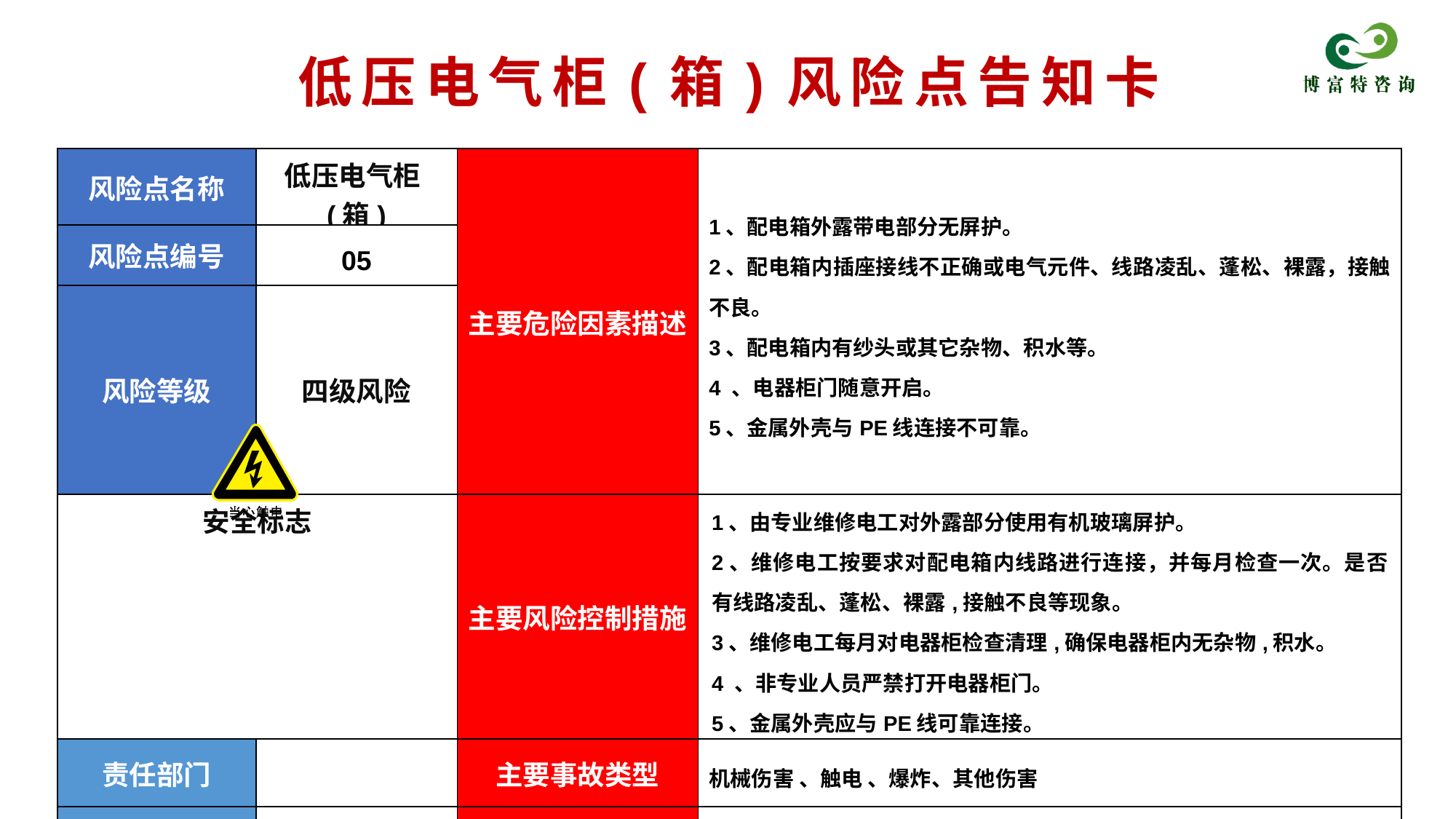

低压电气柜(箱)风险点告知卡
| 风险点名称 | 低压电气柜(箱) | 主要危险因素描述 | 1、配电箱外露带电部分无屏护。 2、配电箱内插座接线不正确或电气元件、线路凌乱、蓬松、裸露，接触不良。 3、配电箱内有纱头或其它杂物、积水等。 4 、电器柜门随意开启。 5、金属外壳与PE线连接不可靠。 |
| --- | --- | --- | --- |
| 风险点编号 | 05 |  |  |
| 风险等级 | 四级风险 |  |  |
| 安全标志 |  | 主要风险控制措施 | 1、由专业维修电工对外露部分使用有机玻璃屏护。 2、维修电工按要求对配电箱内线路进行连接，并每月检查一次。是否有线路凌乱、蓬松、裸露,接触不良等现象。 3、维修电工每月对电器柜检查清理,确保电器柜内无杂物,积水。 4 、非专业人员严禁打开电器柜门。 5、金属外壳应与PE线可靠连接。 |
| 责任部门 |  | 主要事故类型 | 机械伤害 、触电 、爆炸、其他伤害 |
| 责任人 联系电话 |  | 应急处置措施 | 立即关闭用电开关，将触电人员脱离危险区域。 对受伤人员进行及时抢救（心肺复苏），并拨打120、110电话求救。 现场发现事故人员立即根据企业制订的《生产安全事故应急救援预案》规定的流程向企业相关管理人员进行事故报告。 |